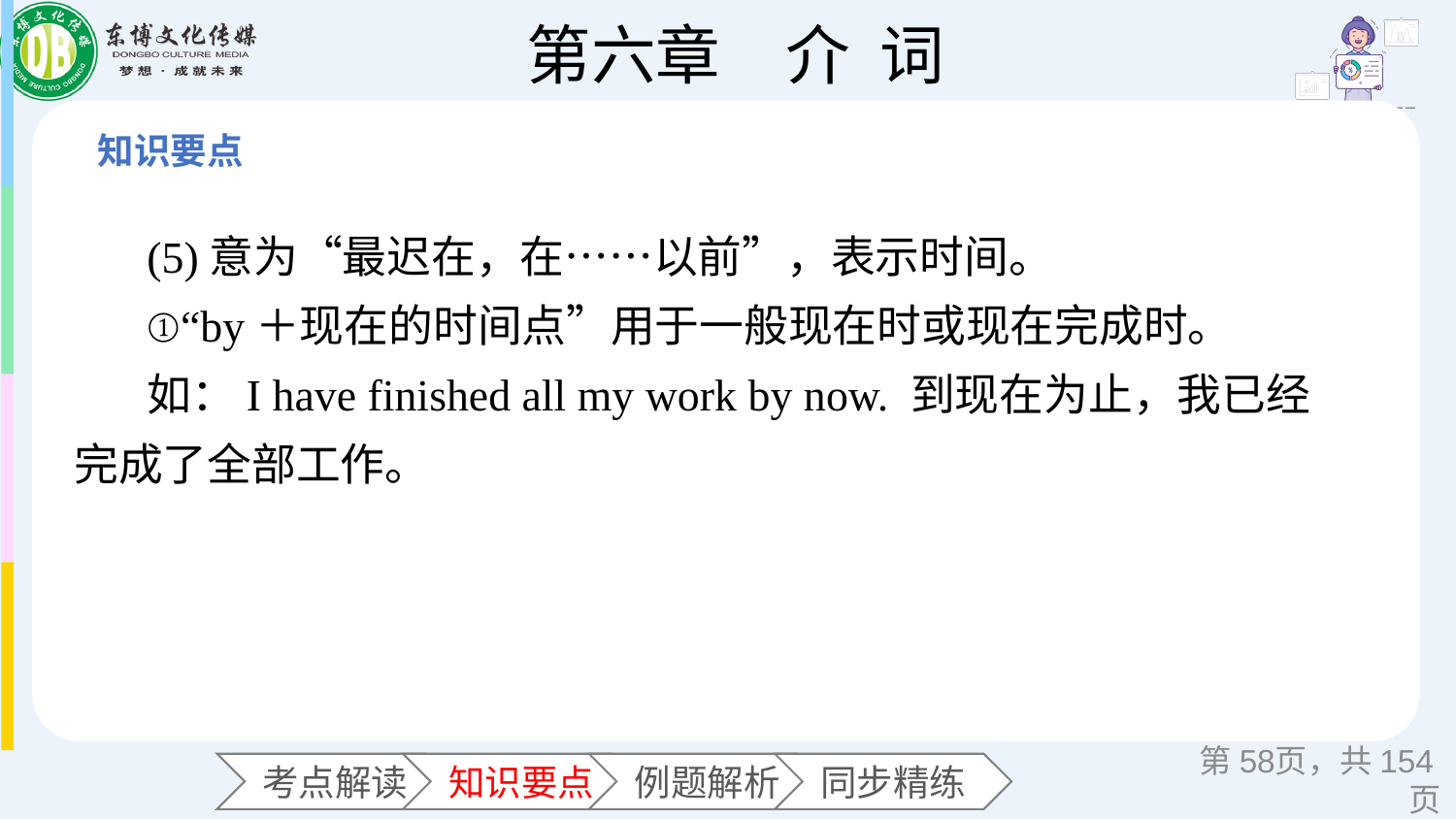

(5)意为“最迟在，在……以前”，表示时间。
①“by＋现在的时间点”用于一般现在时或现在完成时。
如：I have finished all my work by now. 到现在为止，我已经完成了全部工作。
第58页，共154页